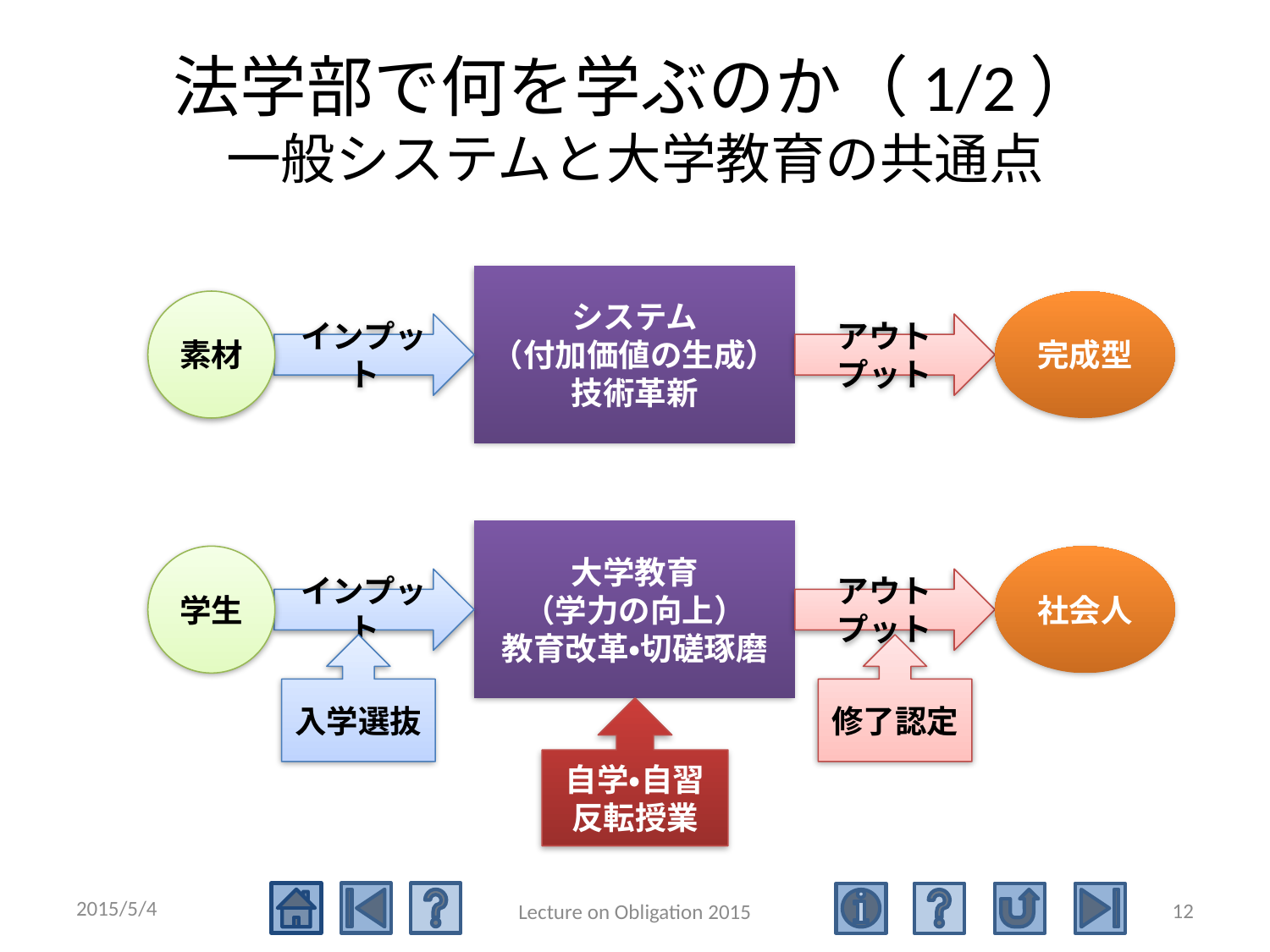

# 法学部で何を学ぶのか（1/2） 一般システムと大学教育の共通点
システム
（付加価値の生成）
技術革新
素材
完成型
インプット
アウトプット
大学教育
（学力の向上）
教育改革・切磋琢磨
学生
社会人
インプット
アウトプット
入学選抜
修了認定
自学・自習
反転授業
2015/5/4
12
Lecture on Obligation 2015